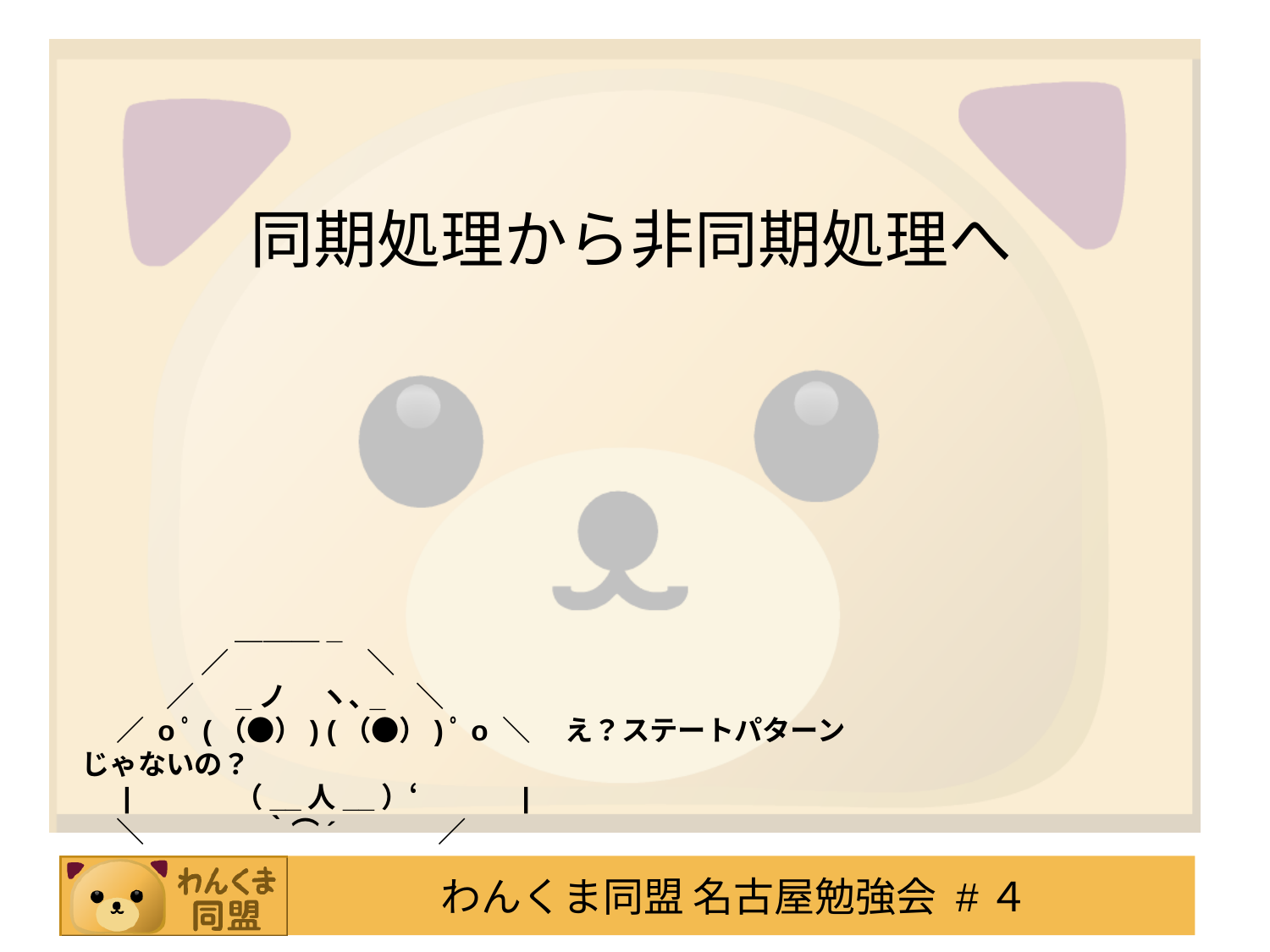

# 同期処理から非同期処理へ
　 　　 　　＿＿＿_
　 　　　／　　 　 　  ＼
　　　／　 _ノ 　ヽ､_   ＼
　 ／ oﾟ(（●）) (（●）)ﾟo ＼ 　え？ステートパターンじゃないの？
　 |　　　  （__人__）‘　  　　|
　 ＼　　 　　｀⌒´ 　   　  ／